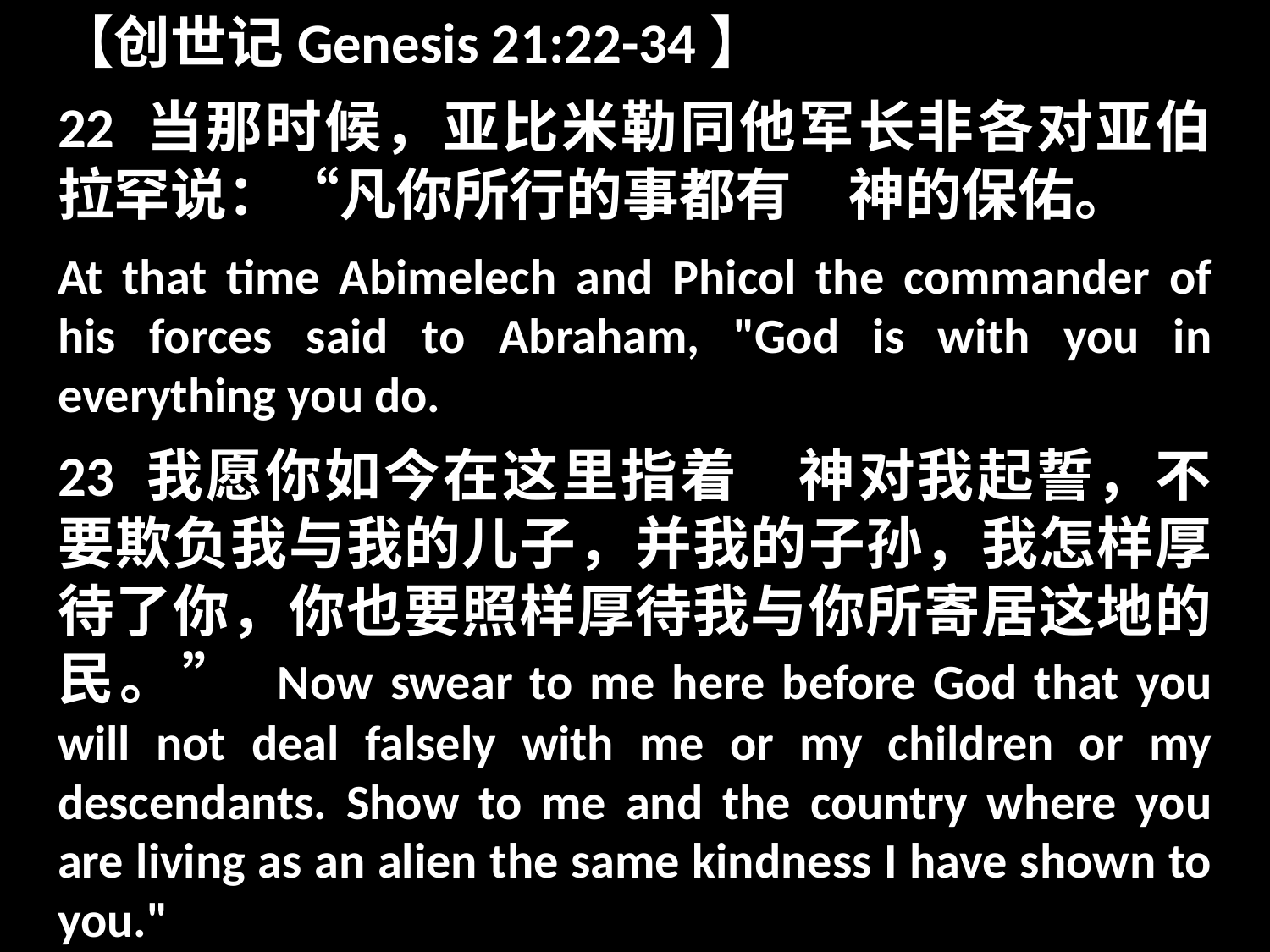

【创世记Genesis 21:22-34】
22 当那时候，亚比米勒同他军长非各对亚伯拉罕说：“凡你所行的事都有　神的保佑。
At that time Abimelech and Phicol the commander of his forces said to Abraham, "God is with you in everything you do.
23 我愿你如今在这里指着　神对我起誓，不要欺负我与我的儿子，并我的子孙，我怎样厚待了你，你也要照样厚待我与你所寄居这地的民。” Now swear to me here before God that you will not deal falsely with me or my children or my descendants. Show to me and the country where you are living as an alien the same kindness I have shown to you."